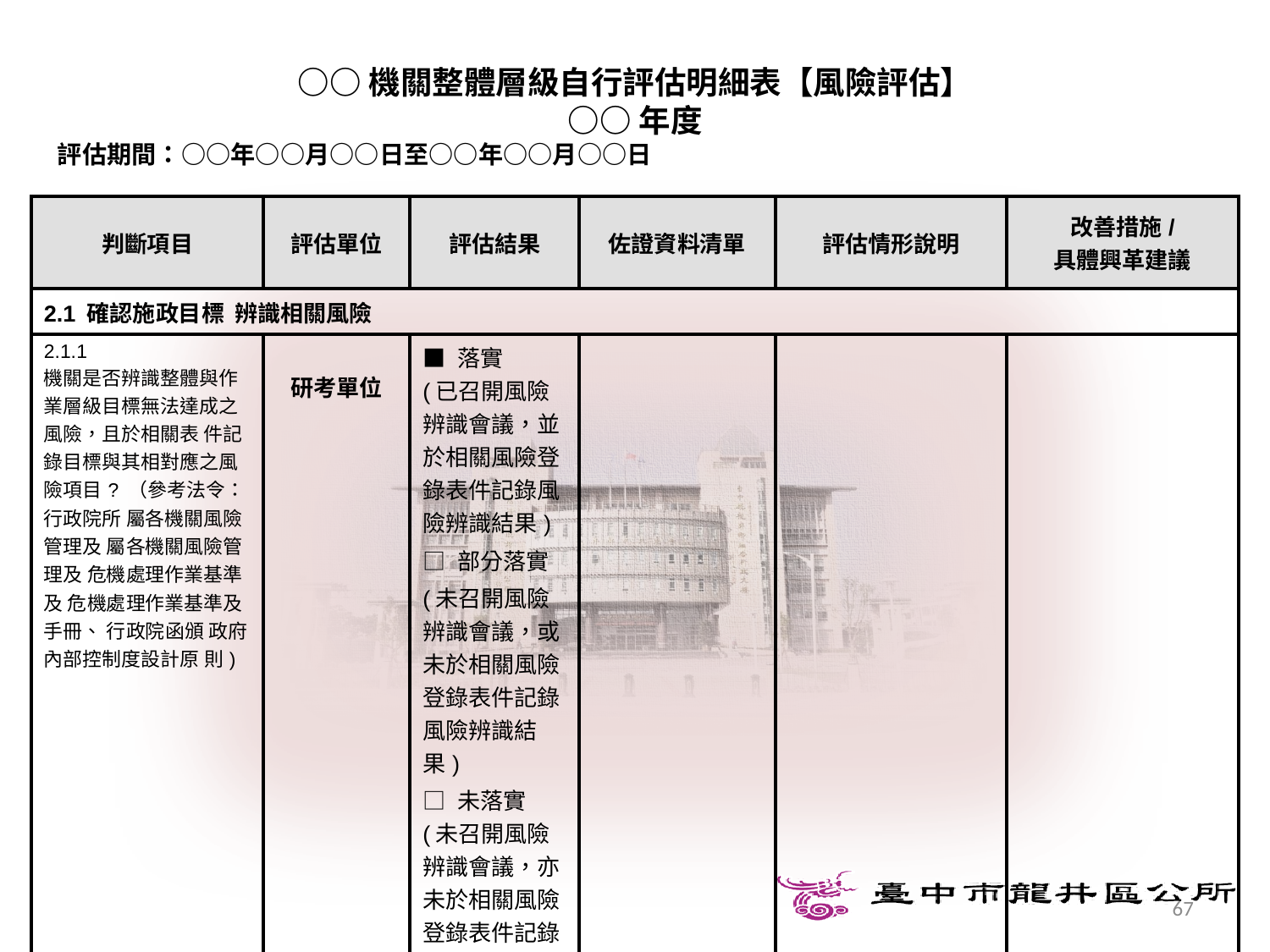

○○機關整體層級自行評估明細表【風險評估】
○○年度
評估期間：○○年○○月○○日至○○年○○月○○日
| 判斷項目 | 評估單位 | 評估結果 | 佐證資料清單 | 評估情形說明 | 改善措施/ 具體興革建議 |
| --- | --- | --- | --- | --- | --- |
| 2.1 確認施政目標 辨識相關風險 |  |  |  |  |  |
| 2.1.1 機關是否辨識整體與作業層級目標無法達成之風險，且於相關表 件記錄目標與其相對應之風險項目? （參考法令：行政院所 屬各機關風險管理及 屬各機關風險管理及 危機處理作業基準及 危機處理作業基準及手冊、 行政院函頒 政府 內部控制度設計原 則) | 研考單位 | ■ 落實 (已召開風險辨識會議，並於相關風險登錄表件記錄風險辨識結果) □ 部分落實 (未召開風險辨識會議，或未於相關風險登錄表件記錄風險辨識結果) □ 未落實 (未召開風險辨識會議，亦未於相關風險登錄表件記錄風險辨識結果) |  |  |  |
67